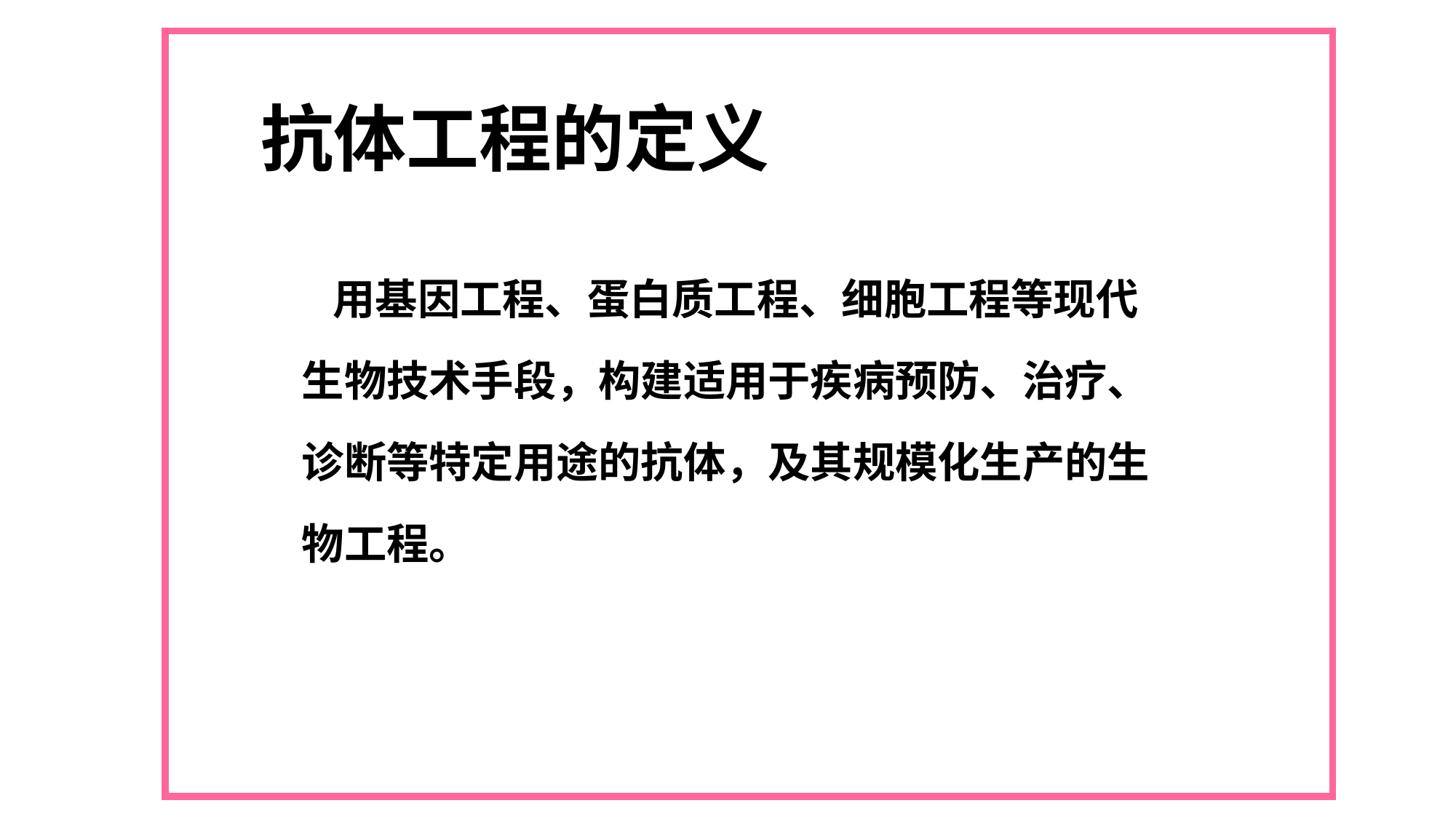

# 抗体工程的定义
     用基因工程、蛋白质工程、细胞工程等现代生物技术手段，构建适用于疾病预防、治疗、诊断等特定用途的抗体，及其规模化生产的生物工程。